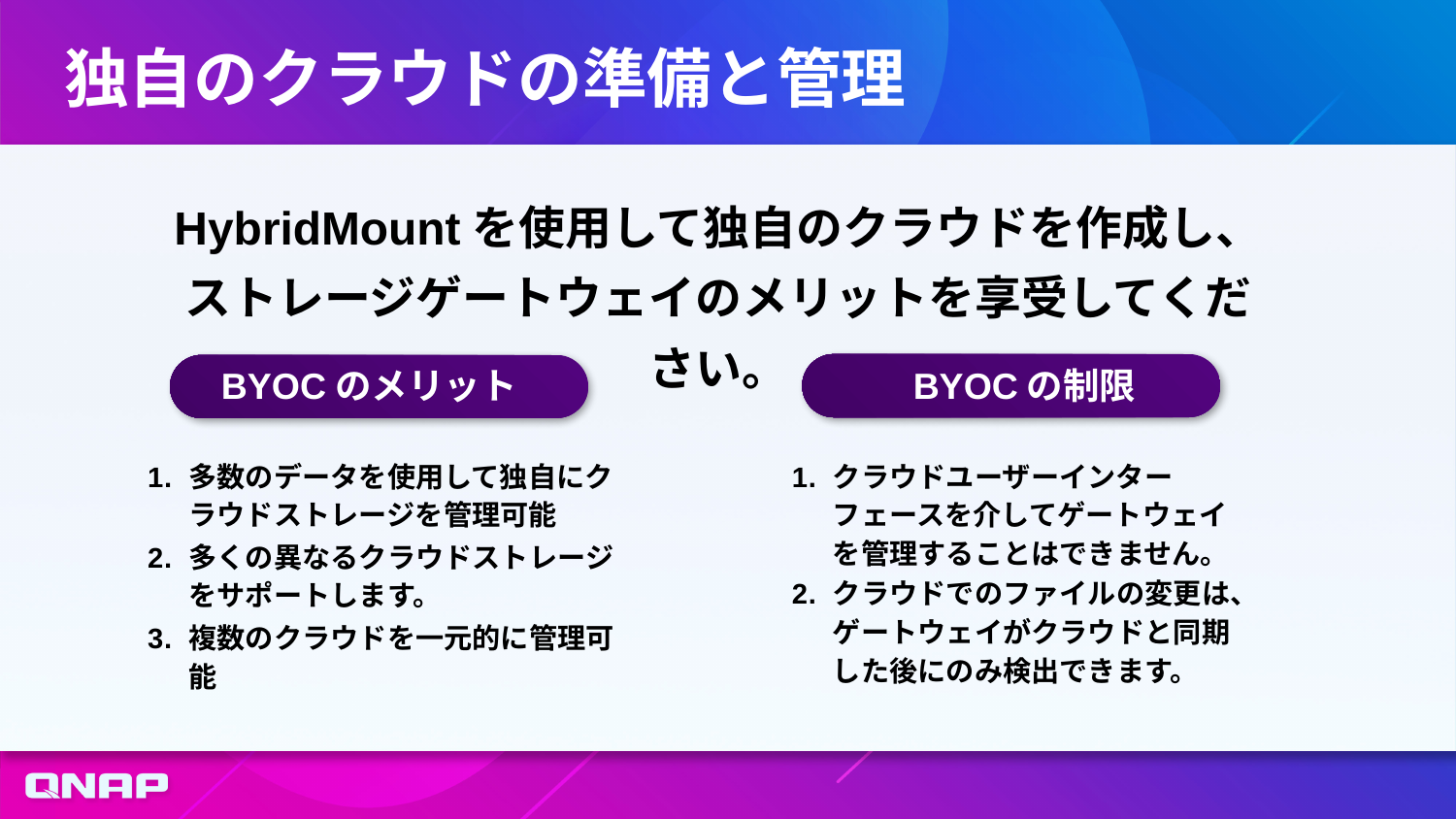

# 独自のクラウドの準備と管理
HybridMountを使用して独自のクラウドを作成し、ストレージゲートウェイのメリットを享受してください。

BYOCのメリット
BYOCの制限
多数のデータを使用して独自にクラウドストレージを管理可能
多くの異なるクラウドストレージをサポートします。
複数のクラウドを一元的に管理可能
クラウドユーザーインターフェースを介してゲートウェイを管理することはできません。
クラウドでのファイルの変更は、ゲートウェイがクラウドと同期した後にのみ検出できます。